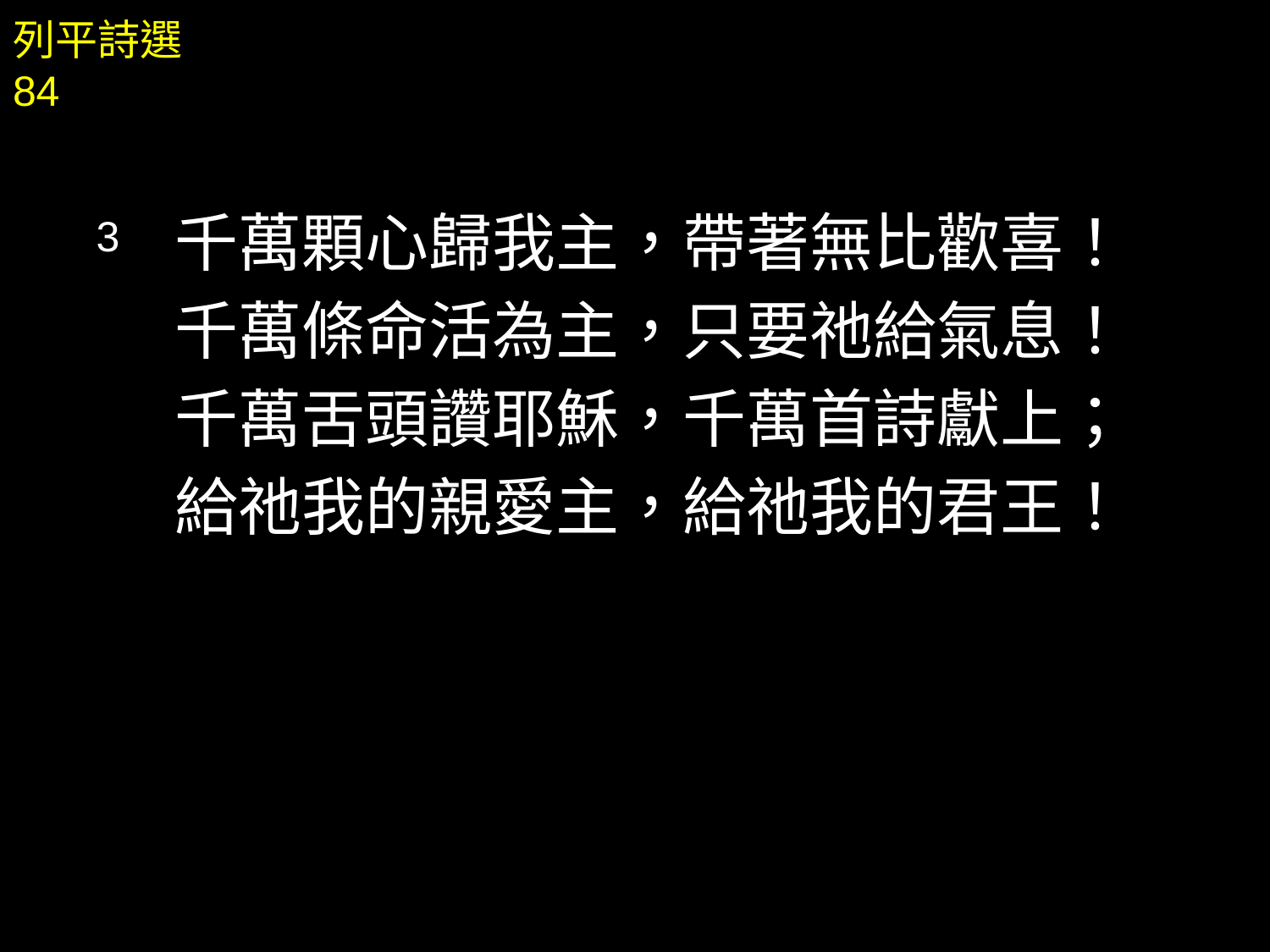

千萬顆心歸我主，帶著無比歡喜！
千萬條命活為主，只要祂給氣息！
千萬舌頭讚耶穌，千萬首詩獻上；
給祂我的親愛主，給祂我的君王！
列平詩選  84
3